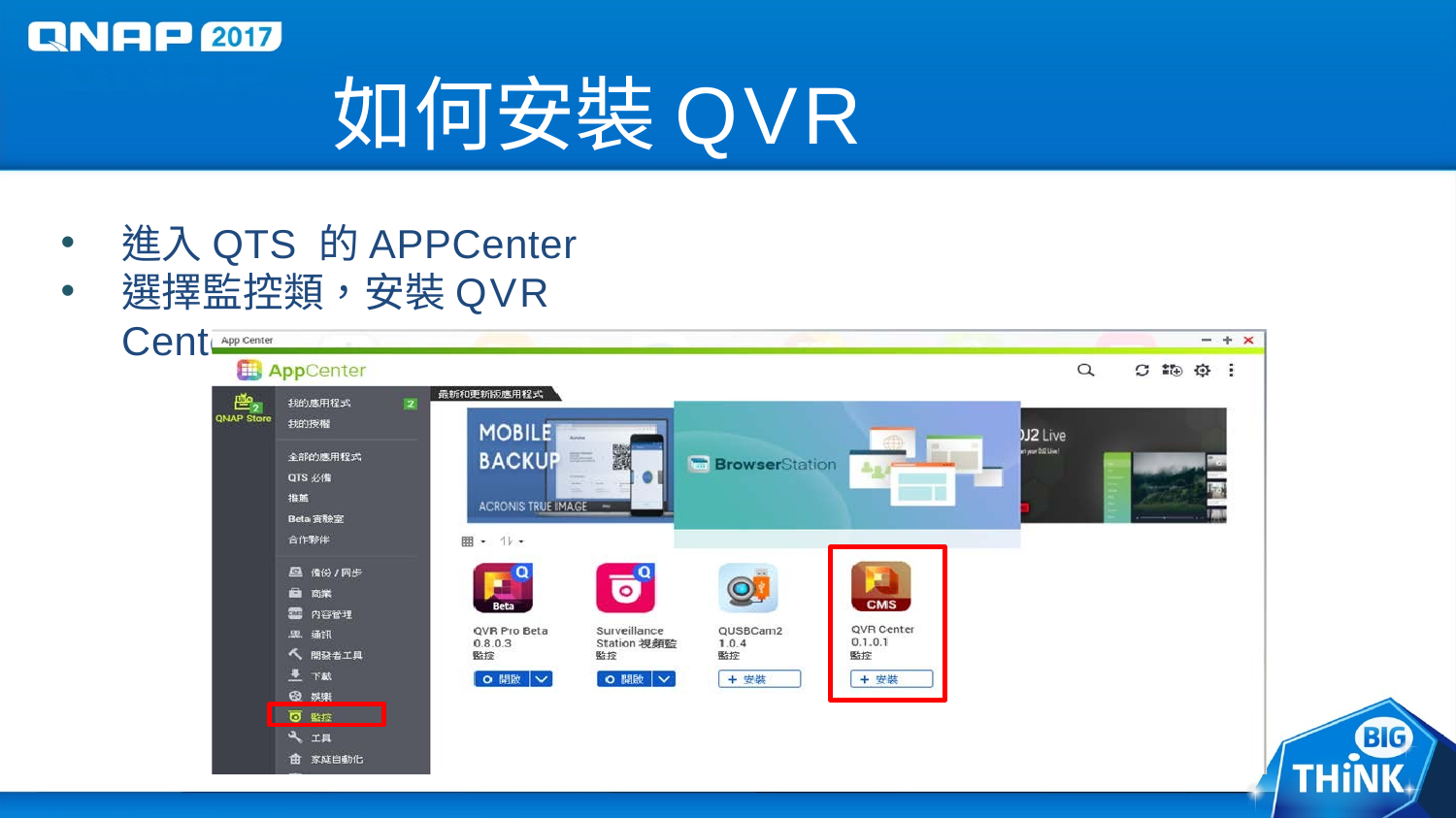

# 如何安裝QVR Center
進入QTS 的APPCenter
選擇監控類，安裝QVR Center